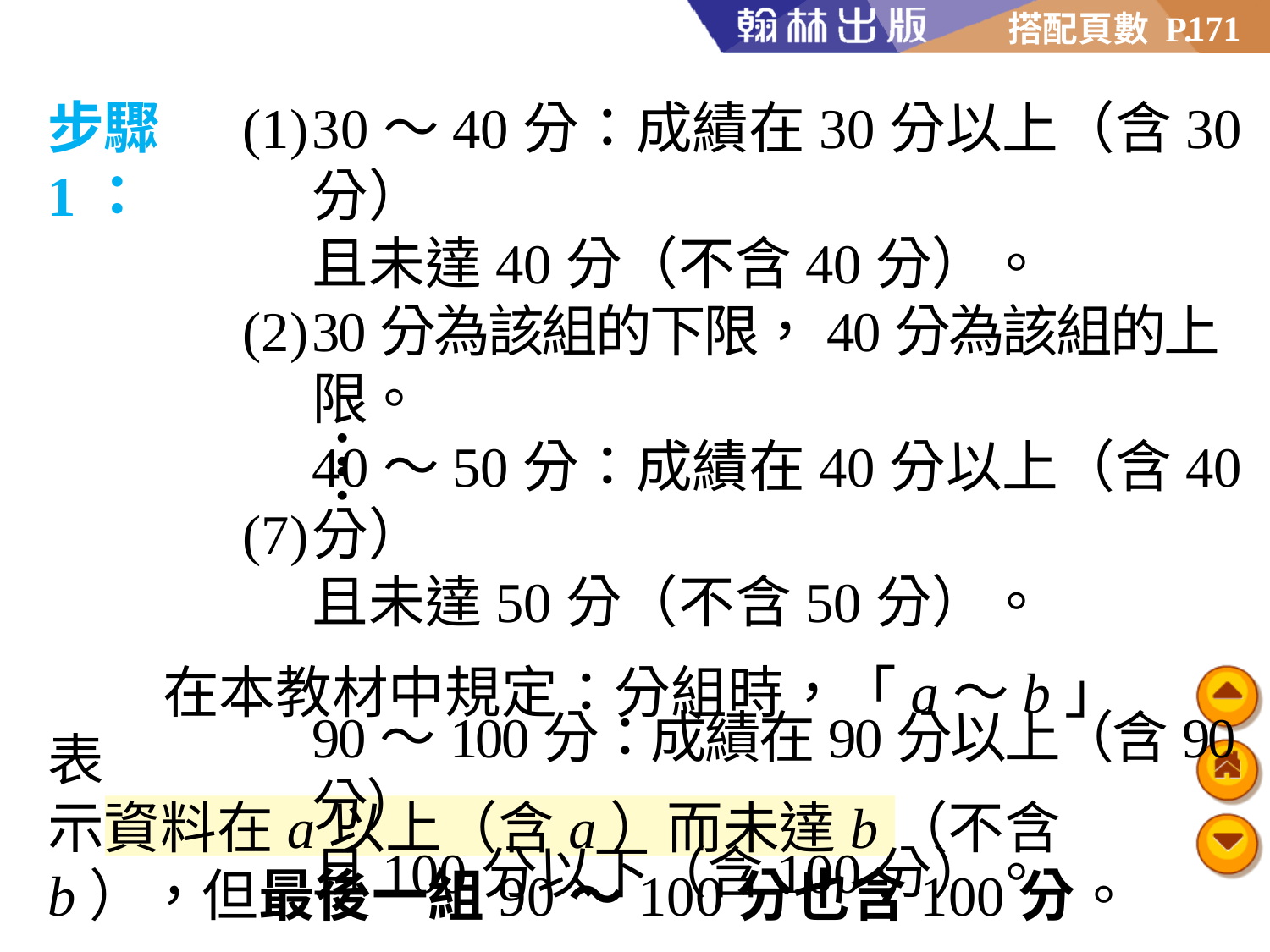

171
30～40分：成績在30分以上（含30分）
且未達40分（不含40分）。
30分為該組的下限，40分為該組的上限。
40～50分：成績在40分以上（含40分）
且未達50分（不含50分）。

90～100分：成績在90分以上（含90分）
且100分以下（含100分）。
步驟1：
(1)

(2)

(7)
：
：
        在本教材中規定：分組時，「a～b」表
示資料在a以上（含a）而未達b（不含b），但最後一組90～100分也含100分。